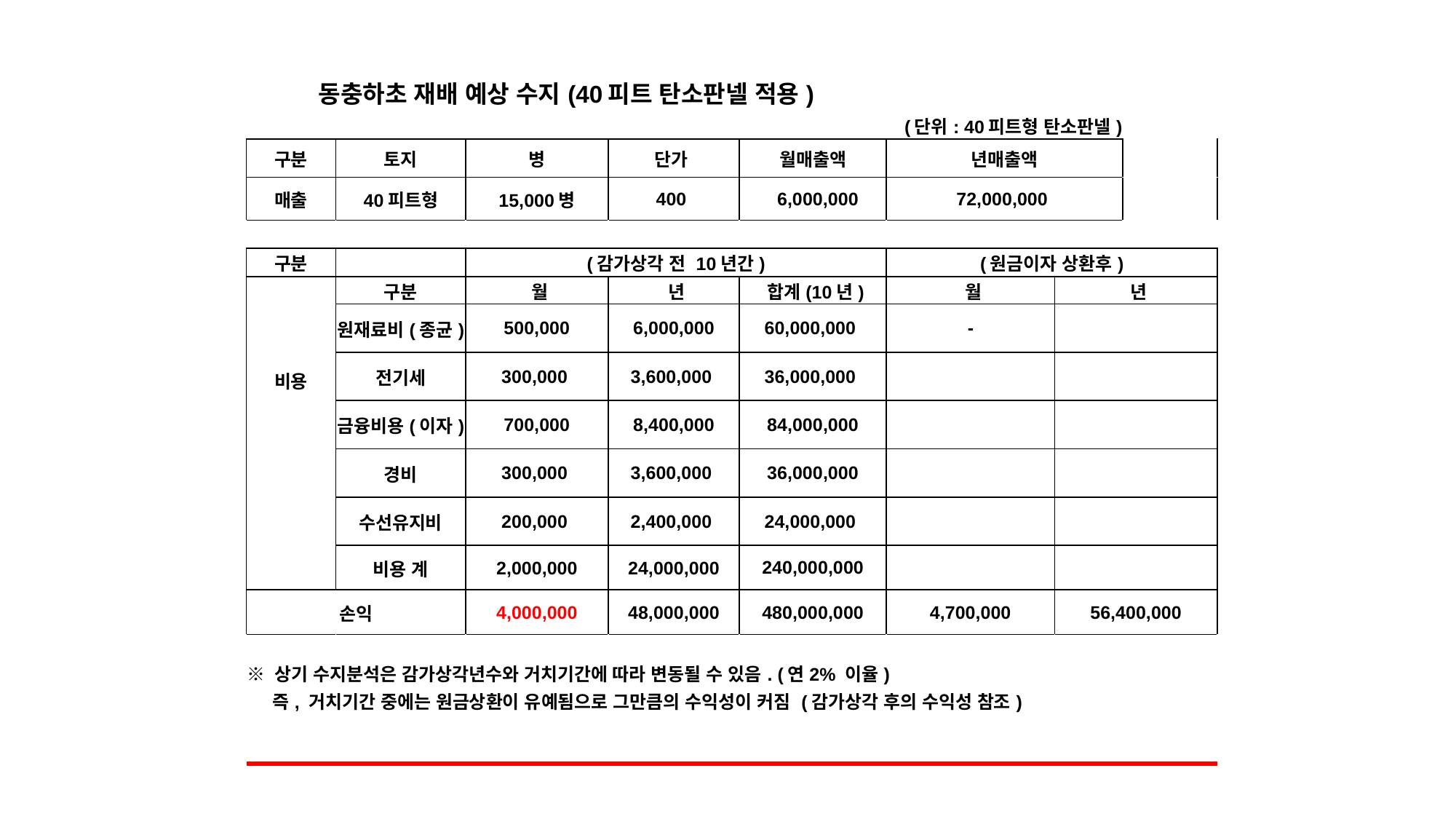

| 동충하초 재배 예상 수지(40피트 탄소판넬 적용) |  |  |  |  |  |  |  |
| --- | --- | --- | --- | --- | --- | --- | --- |
|  |  |  |  | (단위: 40피트형 탄소판넬) |  |  |  |
| 구분 | 토지 | 병 | 단가 | 월매출액 | 년매출액 |  |  |
| 매출 | 40피트형 | 15,000병 | 400 | 6,000,000 | 72,000,000 |  |  |
|  |  |  |  |  |  |  |  |
| 구분 |  | (감가상각 전 10년간) |  |  | (원금이자 상환후) |  |  |
| 비용 | 구분 | 월 | 년 | 합계(10년) | 월 | 년 |  |
|  | 원재료비(종균) | 500,000 | 6,000,000 | 60,000,000 | - |  |  |
|  | 전기세 | 300,000 | 3,600,000 | 36,000,000 |  |  |  |
|  | 금융비용(이자) | 700,000 | 8,400,000 | 84,000,000 |  |  |  |
|  | 경비 | 300,000 | 3,600,000 | 36,000,000 |  |  |  |
|  | 수선유지비 | 200,000 | 2,400,000 | 24,000,000 |  |  |  |
|  | 비용 계 | 2,000,000 | 24,000,000 | 240,000,000 |  |  |  |
| 손익 |  | 4,000,000 | 48,000,000 | 480,000,000 | 4,700,000 | 56,400,000 |  |
|  |  |  |  |  |  |  |  |
| ※ 상기 수지분석은 감가상각년수와 거치기간에 따라 변동될 수 있음. (연2% 이율) |  |  |  |  |  |  |  |
| 즉, 거치기간 중에는 원금상환이 유예됨으로 그만큼의 수익성이 커짐 (감가상각 후의 수익성 참조) |  |  |  |  |  |  |  |